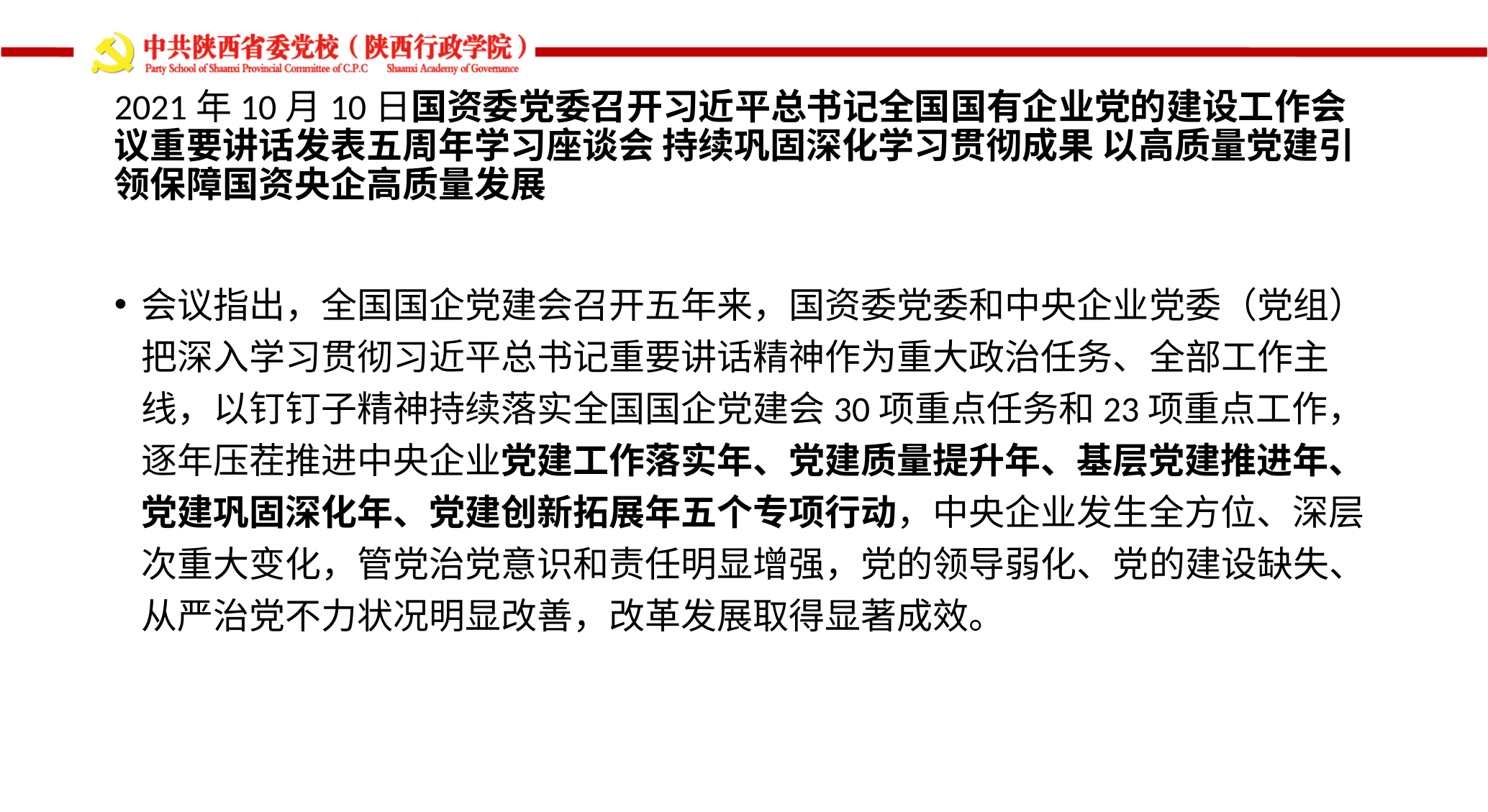

# 2021年10月10日国资委党委召开习近平总书记全国国有企业党的建设工作会议重要讲话发表五周年学习座谈会 持续巩固深化学习贯彻成果 以高质量党建引领保障国资央企高质量发展
会议指出，全国国企党建会召开五年来，国资委党委和中央企业党委（党组）把深入学习贯彻习近平总书记重要讲话精神作为重大政治任务、全部工作主线，以钉钉子精神持续落实全国国企党建会30项重点任务和23项重点工作，逐年压茬推进中央企业党建工作落实年、党建质量提升年、基层党建推进年、党建巩固深化年、党建创新拓展年五个专项行动，中央企业发生全方位、深层次重大变化，管党治党意识和责任明显增强，党的领导弱化、党的建设缺失、从严治党不力状况明显改善，改革发展取得显著成效。